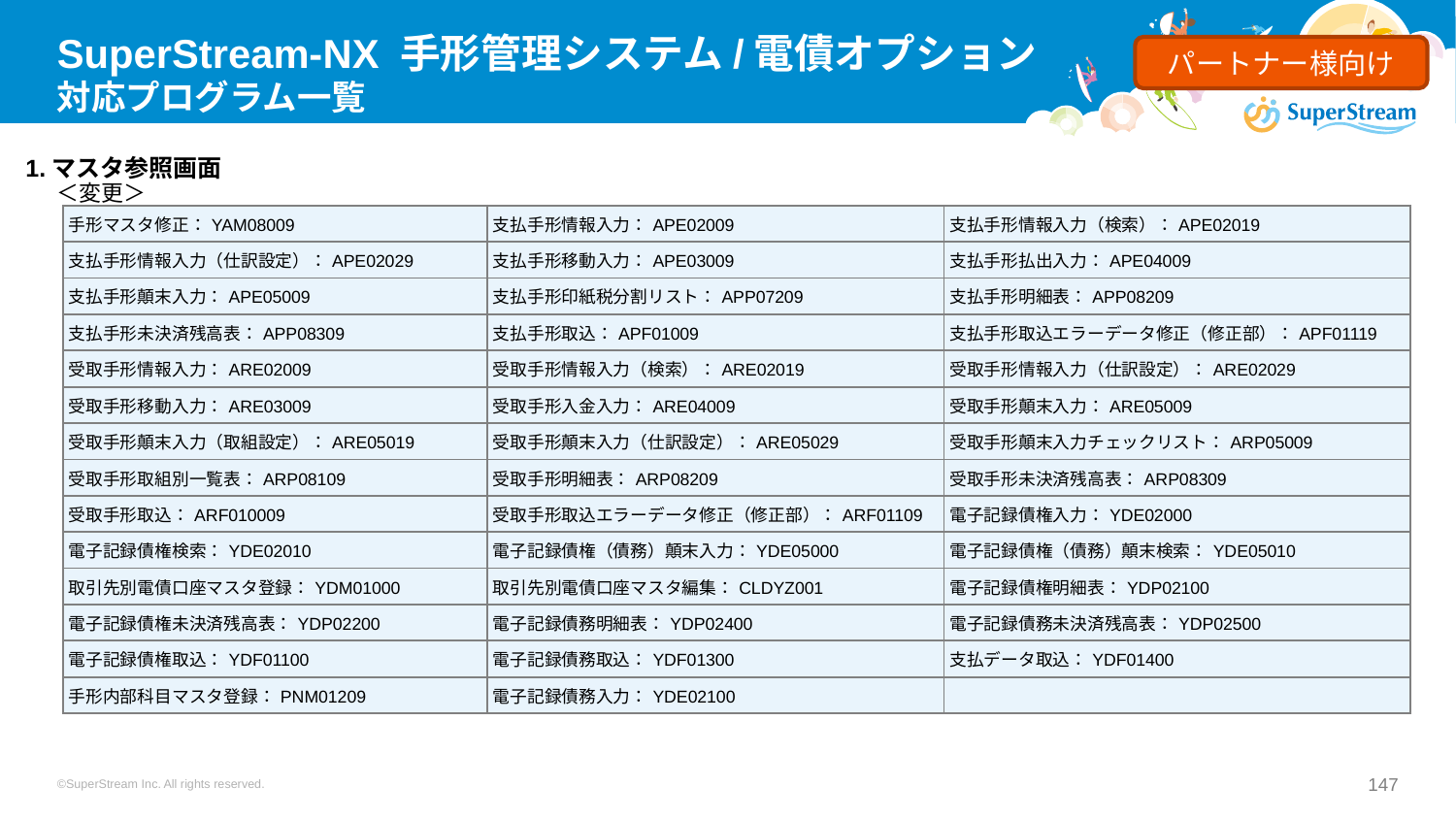

# SuperStream-NX 手形管理システム/電債オプション 対応プログラム一覧
パートナー様向け
1.マスタ参照画面
＜変更＞
| 手形マスタ修正：YAM08009 | 支払手形情報入力：APE02009 | 支払手形情報入力（検索）：APE02019 |
| --- | --- | --- |
| 支払手形情報入力（仕訳設定）：APE02029 | 支払手形移動入力：APE03009 | 支払手形払出入力：APE04009 |
| 支払手形顛末入力：APE05009 | 支払手形印紙税分割リスト：APP07209 | 支払手形明細表：APP08209 |
| 支払手形未決済残高表：APP08309 | 支払手形取込：APF01009 | 支払手形取込エラーデータ修正（修正部）：APF01119 |
| 受取手形情報入力：ARE02009 | 受取手形情報入力（検索）：ARE02019 | 受取手形情報入力（仕訳設定）：ARE02029 |
| 受取手形移動入力：ARE03009 | 受取手形入金入力：ARE04009 | 受取手形顛末入力：ARE05009 |
| 受取手形顛末入力（取組設定）：ARE05019 | 受取手形顛末入力（仕訳設定）：ARE05029 | 受取手形顛末入力チェックリスト：ARP05009 |
| 受取手形取組別一覧表：ARP08109 | 受取手形明細表：ARP08209 | 受取手形未決済残高表：ARP08309 |
| 受取手形取込：ARF010009 | 受取手形取込エラーデータ修正（修正部）：ARF01109 | 電子記録債権入力：YDE02000 |
| 電子記録債権検索：YDE02010 | 電子記録債権（債務）顛末入力：YDE05000 | 電子記録債権（債務）顛末検索：YDE05010 |
| 取引先別電債口座マスタ登録：YDM01000 | 取引先別電債口座マスタ編集：CLDYZ001 | 電子記録債権明細表：YDP02100 |
| 電子記録債権未決済残高表：YDP02200 | 電子記録債務明細表：YDP02400 | 電子記録債務未決済残高表：YDP02500 |
| 電子記録債権取込：YDF01100 | 電子記録債務取込：YDF01300 | 支払データ取込：YDF01400 |
| 手形内部科目マスタ登録：PNM01209 | 電子記録債務入力：YDE02100 |  |
©SuperStream Inc. All rights reserved.
147